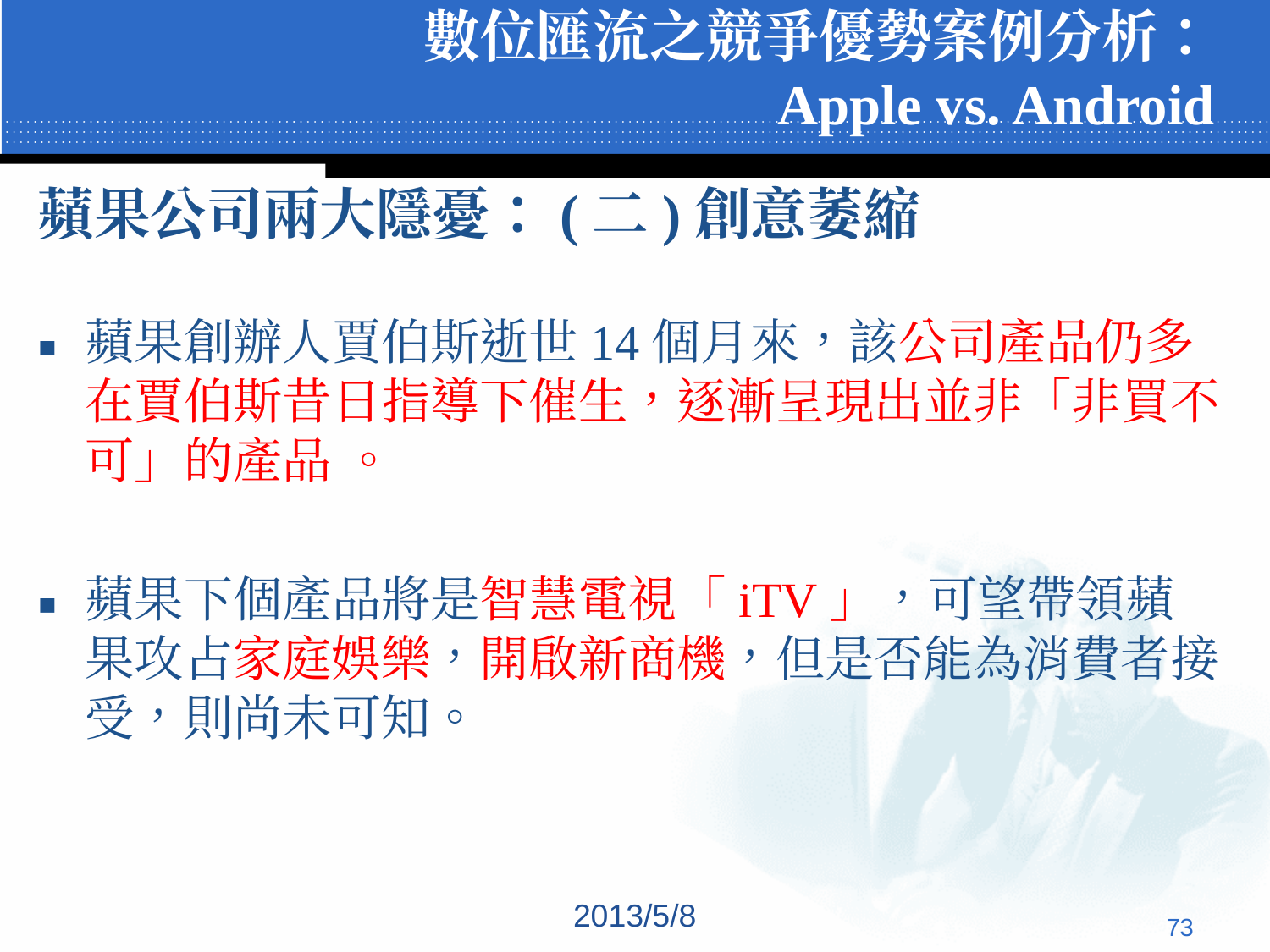

# 數位匯流之競爭優勢案例分析： Apple vs. Android
蘋果公司兩大隱憂：(二)創意萎縮

蘋果創辦人賈伯斯逝世14個月來，該公司產品仍多在賈伯斯昔日指導下催生，逐漸呈現出並非「非買不可」的產品 。

蘋果下個產品將是智慧電視「iTV」，可望帶領蘋果攻占家庭娛樂，開啟新商機，但是否能為消費者接受，則尚未可知。
2013/5/8
73